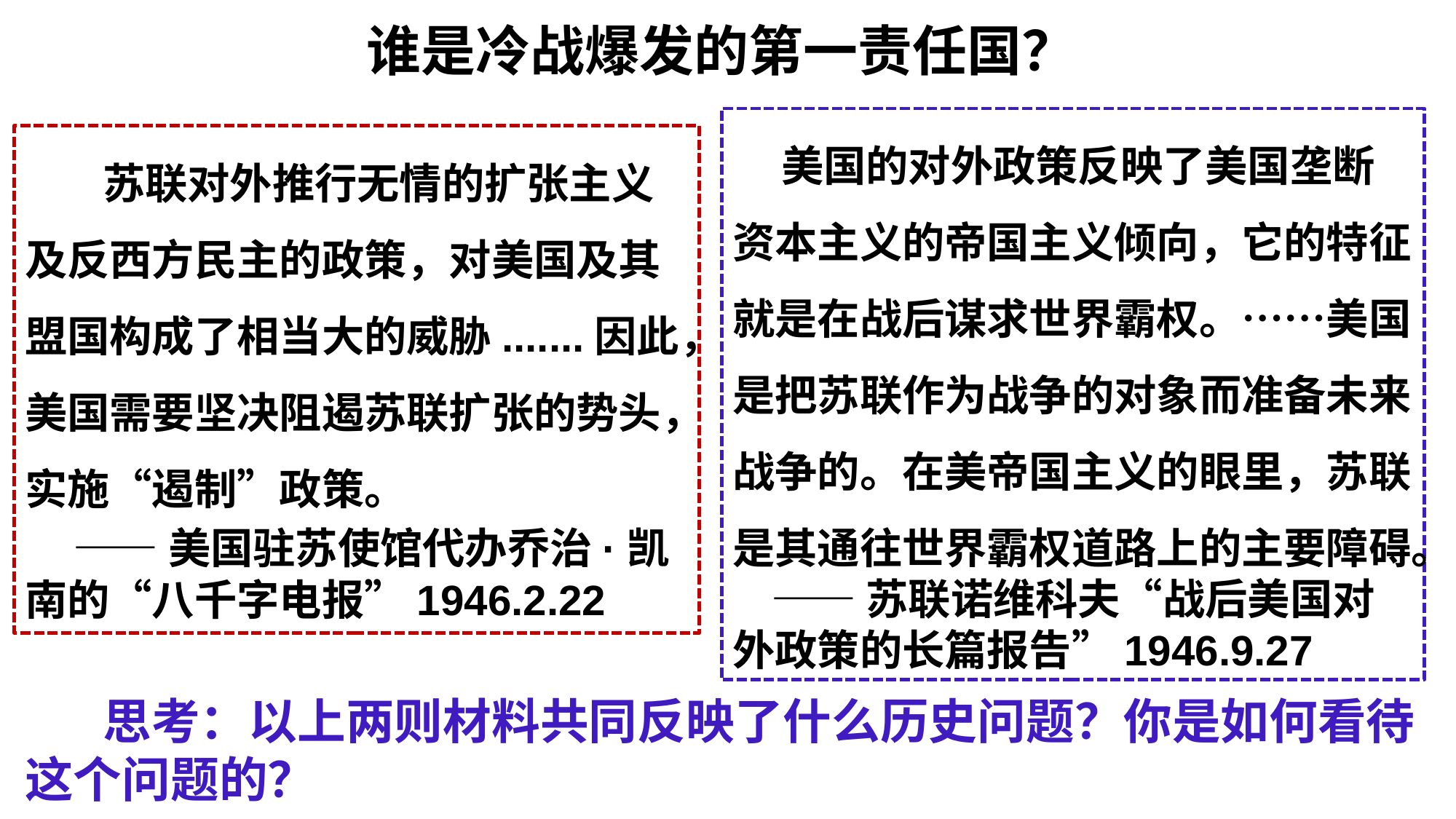

谁是冷战爆发的第一责任国？
    美国的对外政策反映了美国垄断资本主义的帝国主义倾向，它的特征就是在战后谋求世界霸权。……美国是把苏联作为战争的对象而准备未来战争的。在美帝国主义的眼里，苏联是其通往世界霸权道路上的主要障碍。
    ——苏联诺维科夫“战后美国对外政策的长篇报告”1946.9.27
       苏联对外推行无情的扩张主义及反西方民主的政策，对美国及其盟国构成了相当大的威胁.......因此，美国需要坚决阻遏苏联扩张的势头，实施“遏制”政策。
     ——美国驻苏使馆代办乔治·凯南的“八千字电报”1946.2.22
      思考：以上两则材料共同反映了什么历史问题？你是如何看待这个问题的？